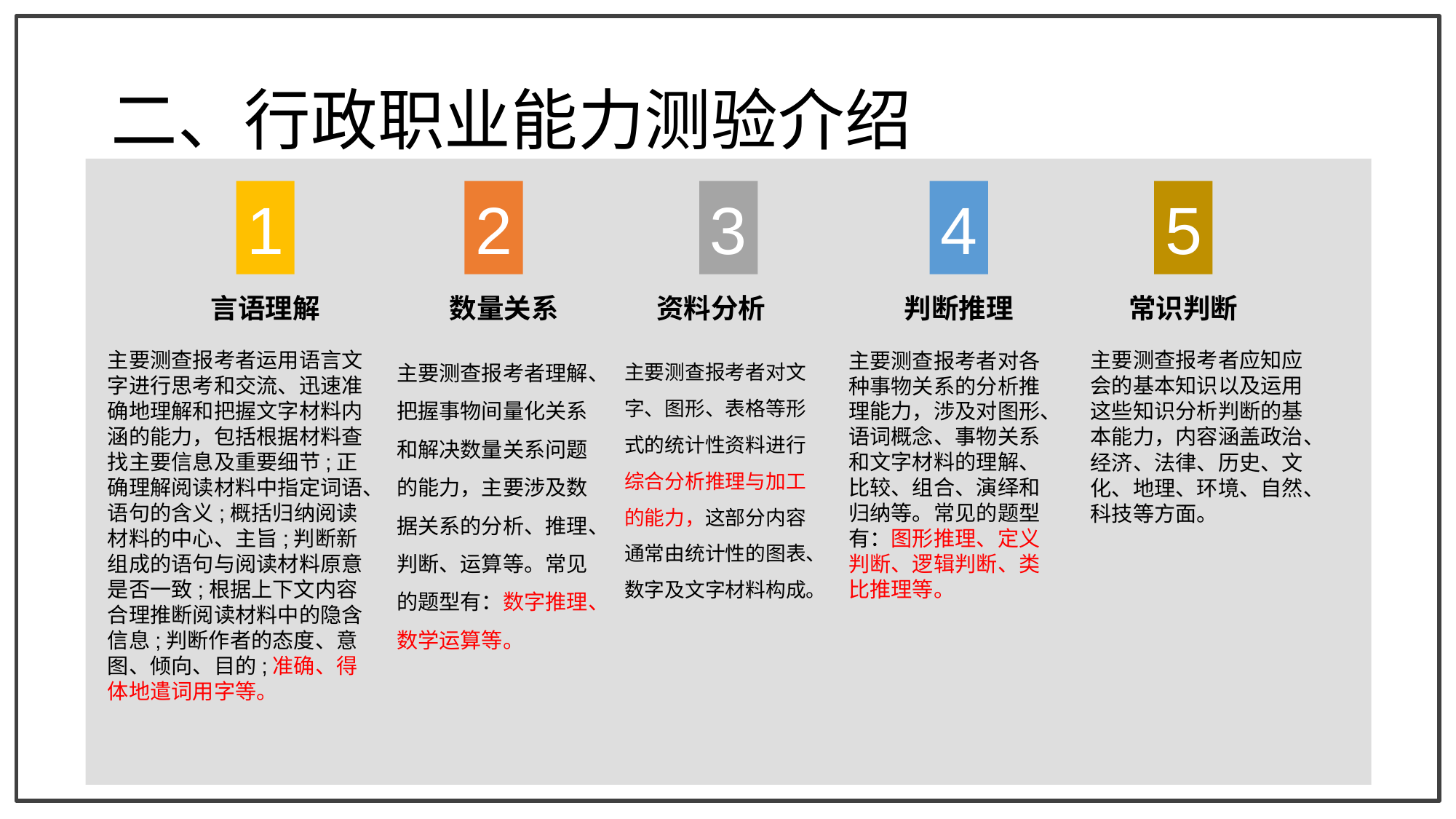

# 二、行政职业能力测验介绍

1
2
3
4
5
言语理解
数量关系
资料分析
判断推理
常识判断
主要测查报考者应知应会的基本知识以及运用这些知识分析判断的基本能力，内容涵盖政治、经济、法律、历史、文化、地理、环境、自然、科技等方面。
主要测查报考者运用语言文字进行思考和交流、迅速准确地理解和把握文字材料内涵的能力，包括根据材料查找主要信息及重要细节;正确理解阅读材料中指定词语、语句的含义;概括归纳阅读材料的中心、主旨;判断新组成的语句与阅读材料原意是否一致;根据上下文内容合理推断阅读材料中的隐含信息;判断作者的态度、意图、倾向、目的;准确、得体地遣词用字等。
主要测查报考者理解、把握事物间量化关系和解决数量关系问题的能力，主要涉及数据关系的分析、推理、判断、运算等。常见的题型有：数字推理、数学运算等。
主要测查报考者对文字、图形、表格等形式的统计性资料进行综合分析推理与加工的能力，这部分内容通常由统计性的图表、数字及文字材料构成。
主要测查报考者对各种事物关系的分析推理能力，涉及对图形、语词概念、事物关系和文字材料的理解、比较、组合、演绎和归纳等。常见的题型有：图形推理、定义判断、逻辑判断、类比推理等。